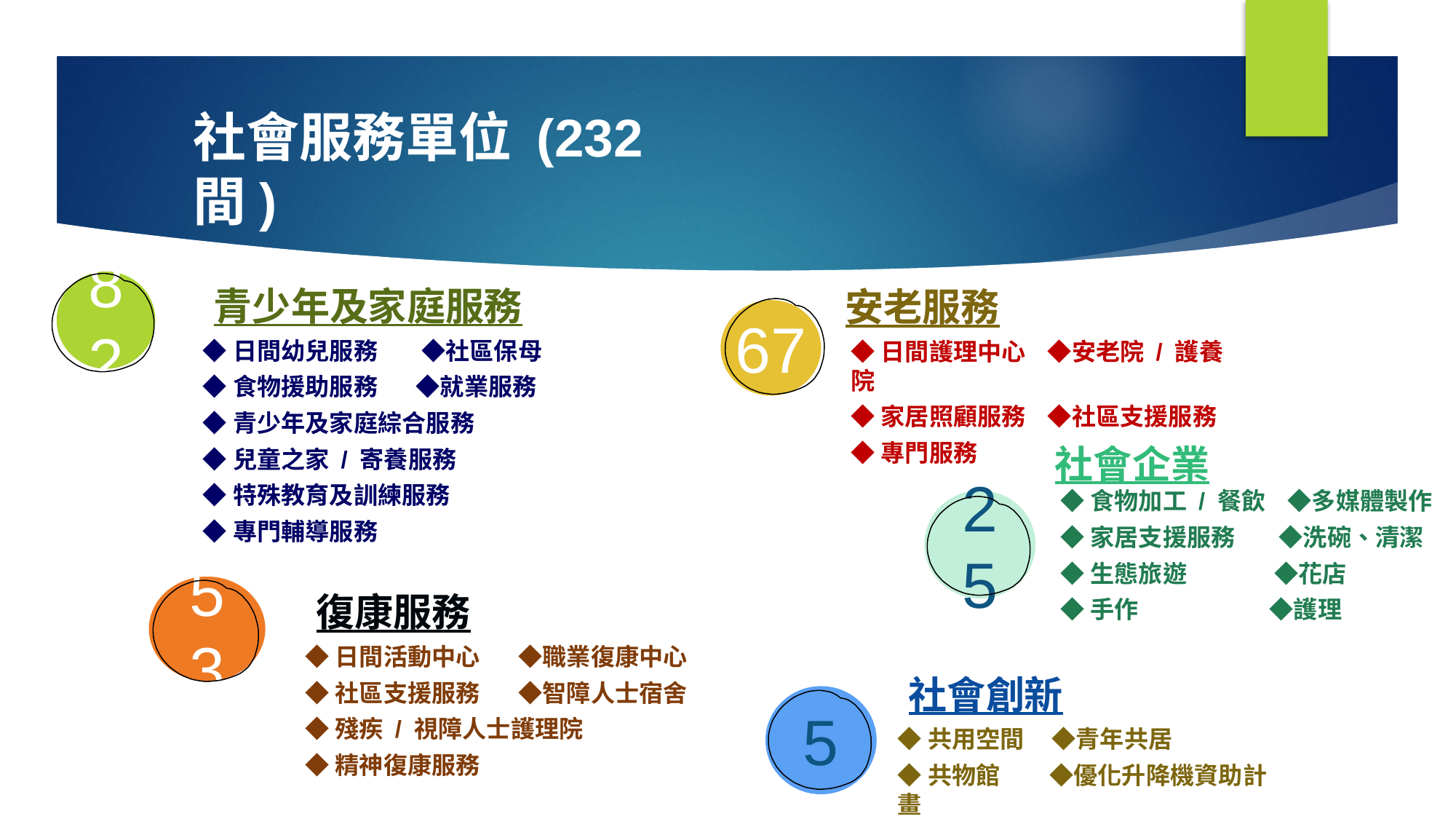

社會服務單位 (232 間)
青少年及家庭服務
◆日間幼兒服務        ◆社區保母
◆食物援助服務       ◆就業服務
◆青少年及家庭綜合服務
◆兒童之家 / 寄養服務
◆特殊教育及訓練服務
◆專門輔導服務
82
安老服務
◆日間護理中心    ◆安老院 / 護養院
◆家居照顧服務    ◆社區支援服務
◆專門服務

67
社會企業
 ◆食物加工 / 餐飲    ◆多媒體製作
◆家居支援服務        ◆洗碗、清潔
◆生態旅遊                ◆花店
◆手作                        ◆護理

25

53
復康服務
◆日間活動中心       ◆職業復康中心
◆社區支援服務       ◆智障人士宿舍
◆殘疾 / 視障人士護理院
◆精神復康服務

社會創新
◆共用空間     ◆青年共居
◆共物館         ◆優化升降機資助計畫

5